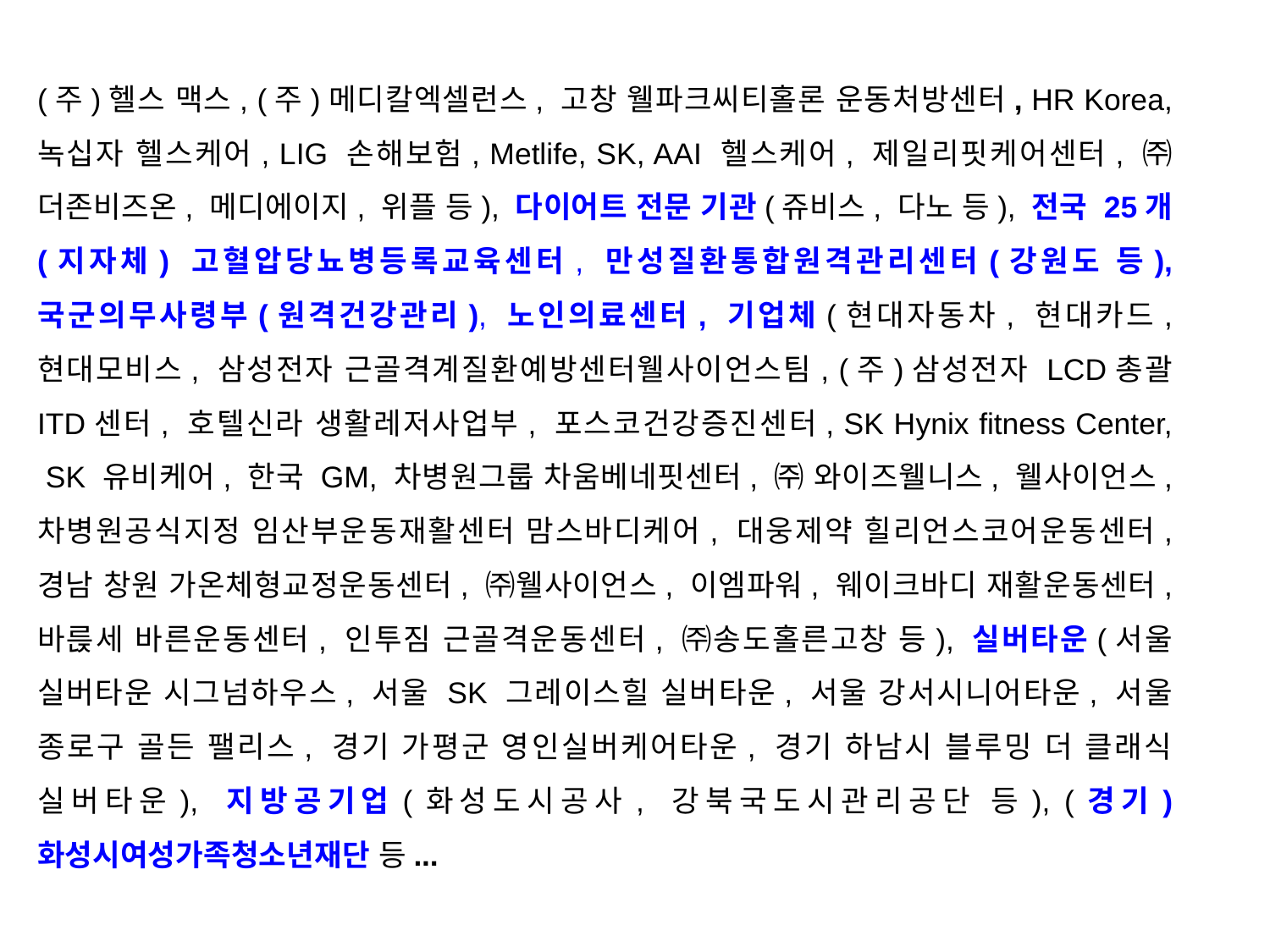

(주)헬스 맥스, (주)메디칼엑셀런스, 고창 웰파크씨티홀론 운동처방센터, HR Korea, 녹십자 헬스케어, LIG 손해보험, Metlife, SK, AAI 헬스케어, 제일리핏케어센터, ㈜더존비즈온, 메디에이지, 위플 등), 다이어트 전문 기관(쥬비스, 다노 등), 전국 25개 (지자체) 고혈압당뇨병등록교육센터, 만성질환통합원격관리센터(강원도 등), 국군의무사령부(원격건강관리), 노인의료센터, 기업체(현대자동차, 현대카드, 현대모비스, 삼성전자 근골격계질환예방센터웰사이언스팀, (주)삼성전자 LCD총괄 ITD센터, 호텔신라 생활레저사업부, 포스코건강증진센터, SK Hynix fitness Center,  SK 유비케어, 한국 GM, 차병원그룹 차움베네핏센터, ㈜ 와이즈웰니스, 웰사이언스, 차병원공식지정 임산부운동재활센터 맘스바디케어, 대웅제약 힐리언스코어운동센터, 경남 창원 가온체형교정운동센터, ㈜웰사이언스, 이엠파워, 웨이크바디 재활운동센터, 바륹세 바른운동센터, 인투짐 근골격운동센터, ㈜송도홀른고창 등), 실버타운(서울 실버타운 시그넘하우스, 서울 SK 그레이스힐 실버타운, 서울 강서시니어타운, 서울 종로구 골든 팰리스, 경기 가평군 영인실버케어타운, 경기 하남시 블루밍 더 클래식 실버타운), 지방공기업(화성도시공사, 강북국도시관리공단 등), (경기) 화성시여성가족청소년재단 등...